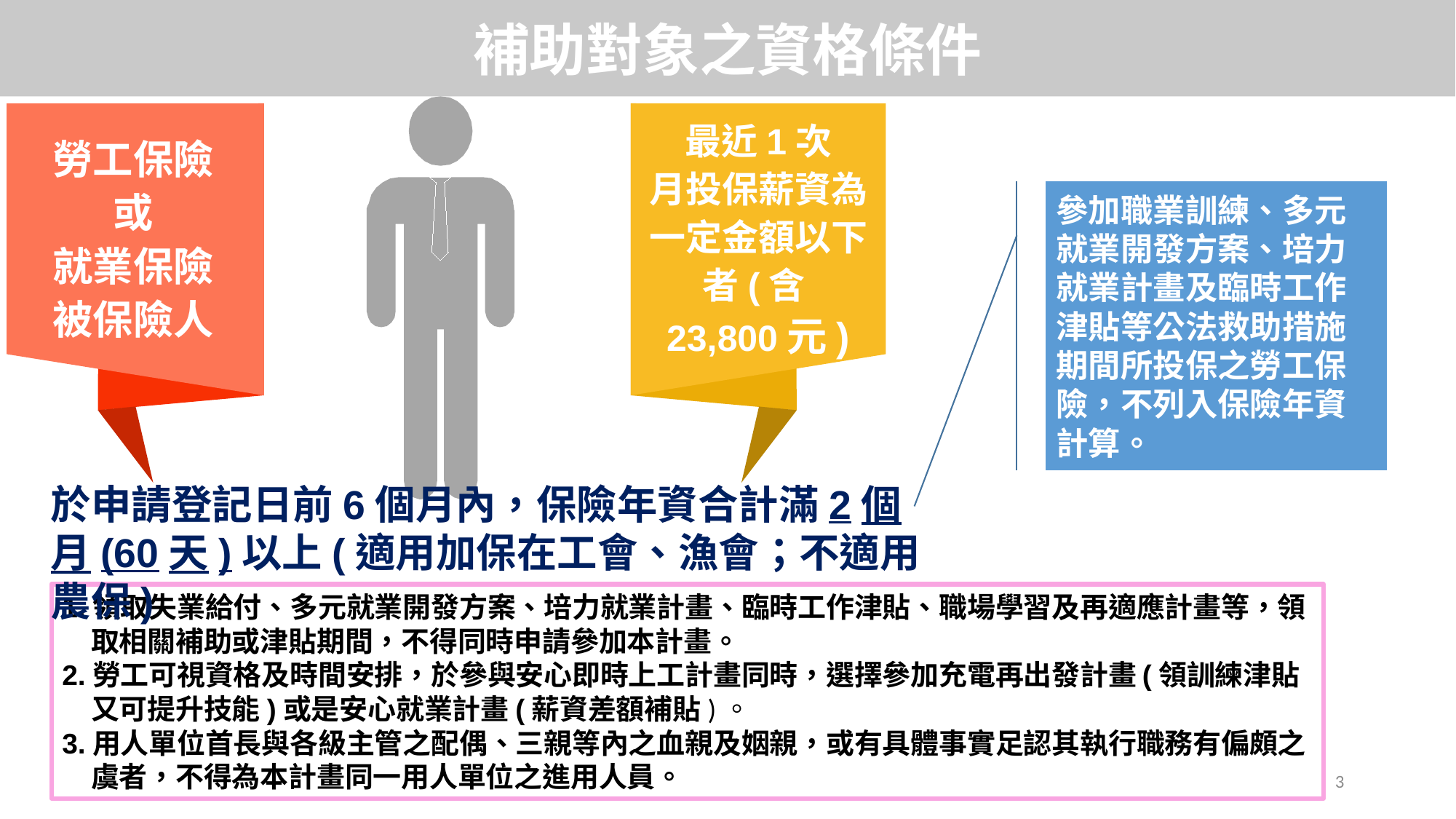

補助對象之資格條件

最近1次
月投保薪資為
一定金額以下者(含23,800元)
勞工保險
或
就業保險
被保險人

於申請登記日前6個月內，保險年資合計滿2個月(60天)以上(適用加保在工會、漁會；不適用農保)
參加職業訓練、多元就業開發方案、培力就業計畫及臨時工作津貼等公法救助措施期間所投保之勞工保險，不列入保險年資計算。
1.領取失業給付、多元就業開發方案、培力就業計畫、臨時工作津貼、職場學習及再適應計畫等，領取相關補助或津貼期間，不得同時申請參加本計畫。
2.勞工可視資格及時間安排，於參與安心即時上工計畫同時，選擇參加充電再出發計畫(領訓練津貼又可提升技能)或是安心就業計畫(薪資差額補貼)。
3.用人單位首長與各級主管之配偶、三親等內之血親及姻親，或有具體事實足認其執行職務有偏頗之虞者，不得為本計畫同一用人單位之進用人員。
3